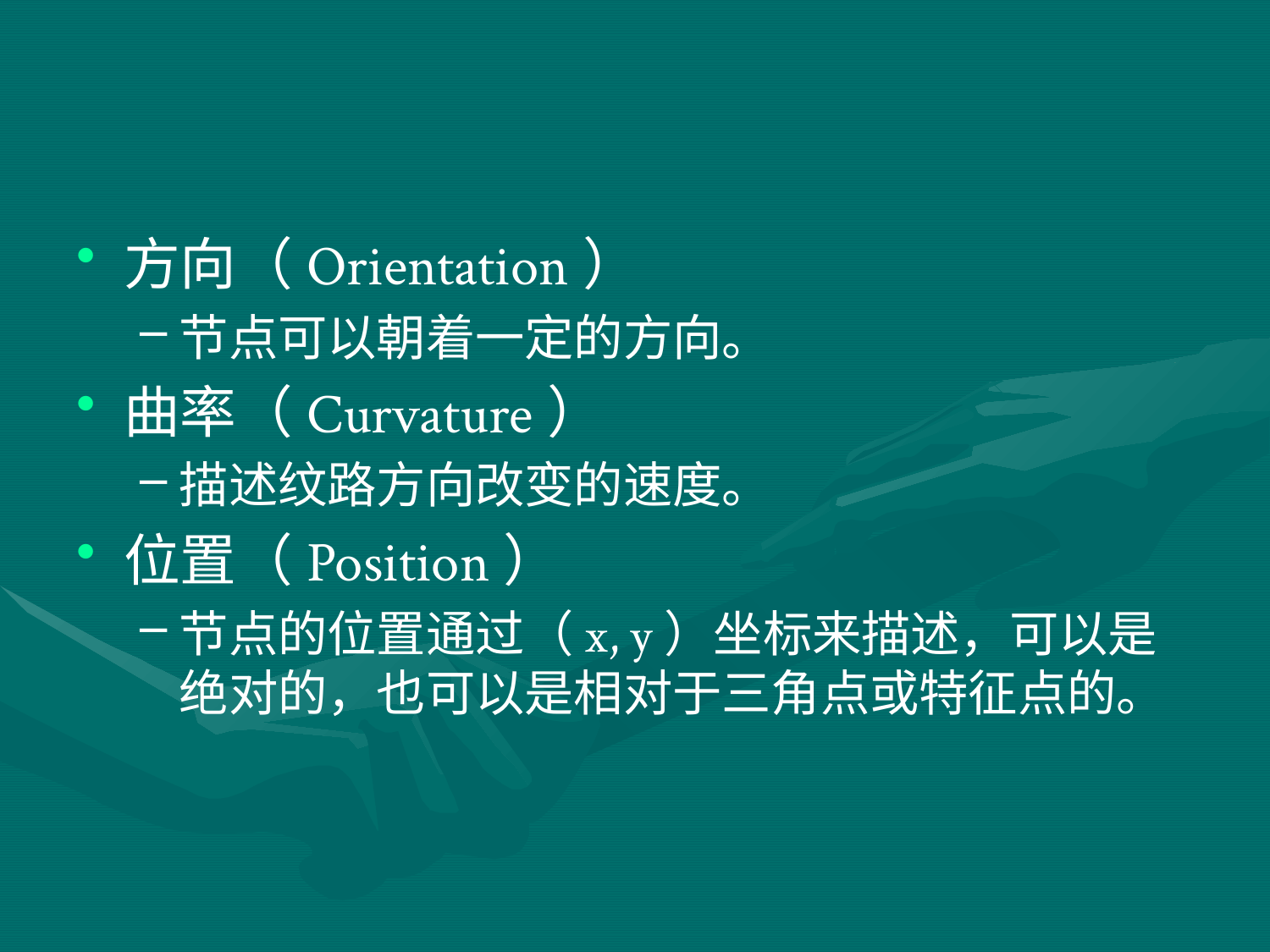

#
方向（Orientation）
节点可以朝着一定的方向。
曲率（Curvature）
描述纹路方向改变的速度。
位置（Position）
节点的位置通过（x, y）坐标来描述，可以是绝对的，也可以是相对于三角点或特征点的。